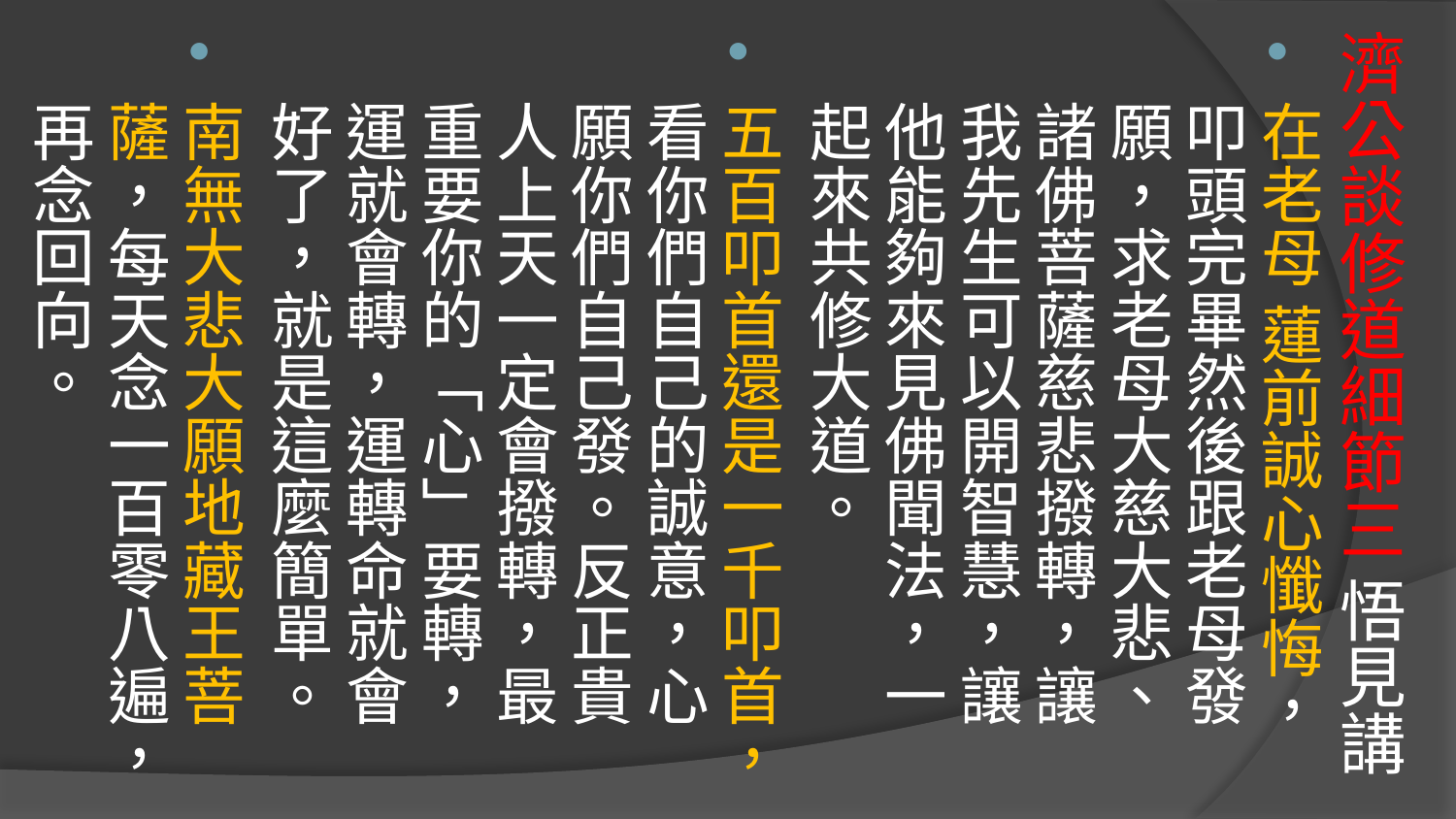

在老母 蓮前誠心懺悔，叩頭完畢然後跟老母發願，求老母大慈大悲、諸佛菩薩慈悲撥轉，讓我先生可以開智慧，讓他能夠來見佛聞法，一起來共修大道。
五百叩首還是一千叩首，看你們自己的誠意，心願你們自己發。反正貴人上天一定會撥轉，最重要你的「心」要轉，運就會轉，運轉命就會好了，就是這麼簡單。
南無大悲大願地藏王菩薩，每天念一百零八遍，再念回向。
# 濟公談修道細節三 悟見講